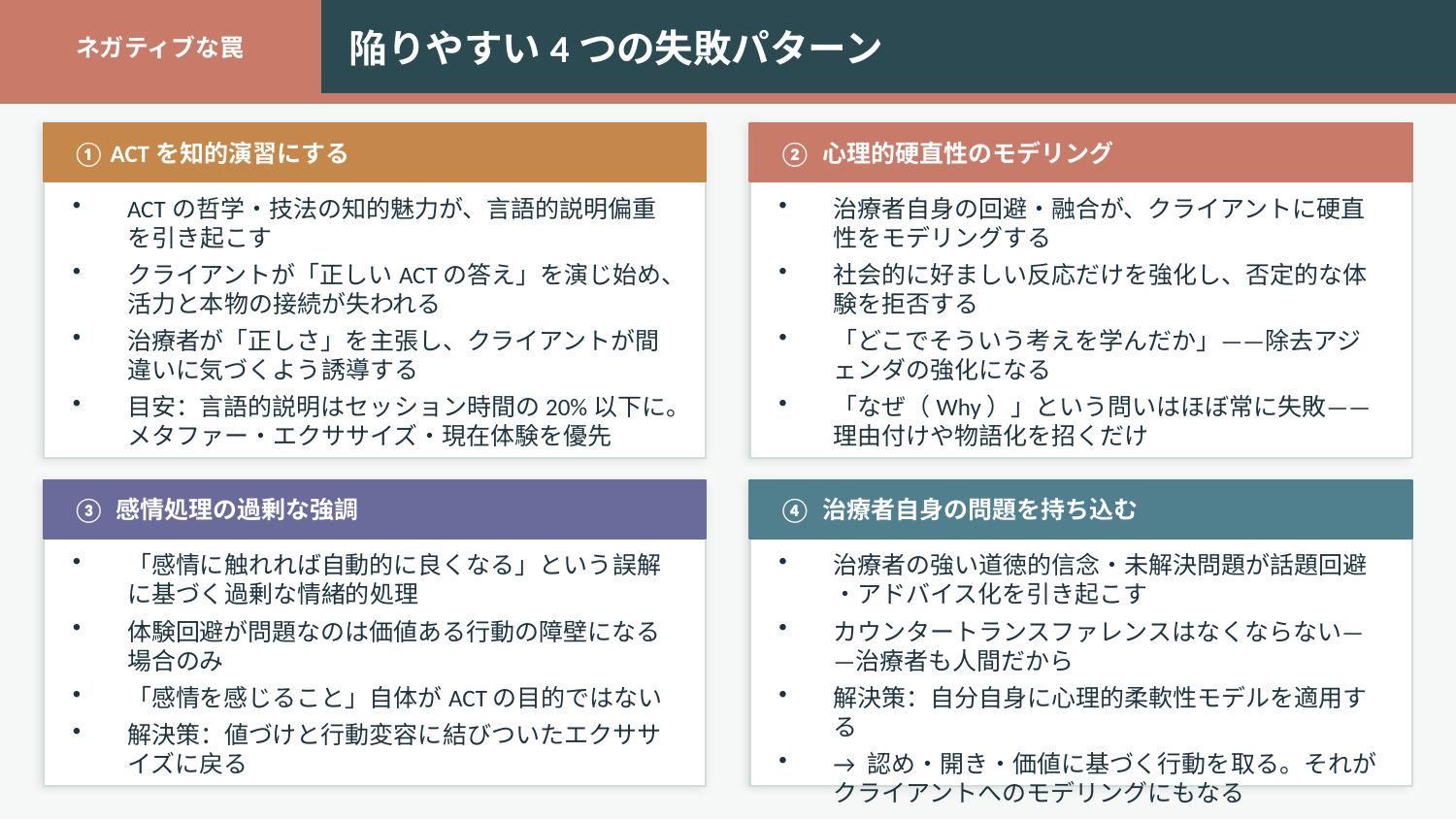

ネガティブな罠
陥りやすい4つの失敗パターン

① ACTを知的演習にする

② 心理的硬直性のモデリング
ACTの哲学・技法の知的魅力が、言語的説明偏重を引き起こす
クライアントが「正しいACTの答え」を演じ始め、活力と本物の接続が失われる
治療者が「正しさ」を主張し、クライアントが間違いに気づくよう誘導する
目安：言語的説明はセッション時間の20%以下に。メタファー・エクササイズ・現在体験を優先
治療者自身の回避・融合が、クライアントに硬直性をモデリングする
社会的に好ましい反応だけを強化し、否定的な体験を拒否する
「どこでそういう考えを学んだか」——除去アジェンダの強化になる
「なぜ（Why）」という問いはほぼ常に失敗——理由付けや物語化を招くだけ

③ 感情処理の過剰な強調

④ 治療者自身の問題を持ち込む
「感情に触れれば自動的に良くなる」という誤解に基づく過剰な情緒的処理
体験回避が問題なのは価値ある行動の障壁になる場合のみ
「感情を感じること」自体がACTの目的ではない
解決策：値づけと行動変容に結びついたエクササイズに戻る
治療者の強い道徳的信念・未解決問題が話題回避・アドバイス化を引き起こす
カウンタートランスファレンスはなくならない——治療者も人間だから
解決策：自分自身に心理的柔軟性モデルを適用する
→ 認め・開き・価値に基づく行動を取る。それがクライアントへのモデリングにもなる